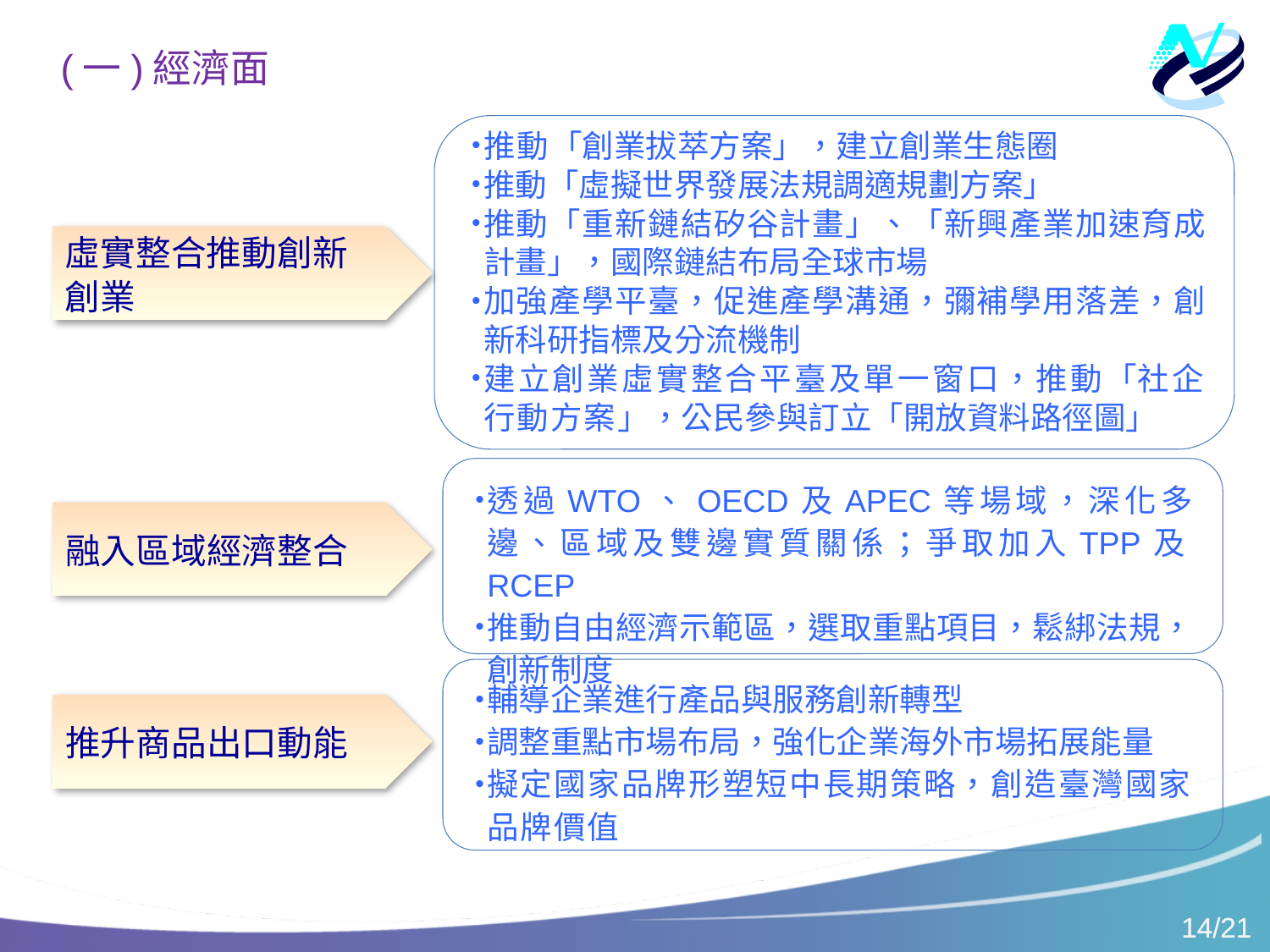

(一)經濟面

推動「創業拔萃方案」，建立創業生態圈
推動「虛擬世界發展法規調適規劃方案」
推動「重新鏈結矽谷計畫」、「新興產業加速育成計畫」，國際鏈結布局全球市場
加強產學平臺，促進產學溝通，彌補學用落差，創新科研指標及分流機制
建立創業虛實整合平臺及單一窗口，推動「社企行動方案」，公民參與訂立「開放資料路徑圖」
虛實整合推動創新
創業

透過WTO、OECD及APEC等場域，深化多邊、區域及雙邊實質關係；爭取加入TPP及RCEP
推動自由經濟示範區，選取重點項目，鬆綁法規，創新制度
融入區域經濟整合

輔導企業進行產品與服務創新轉型
調整重點市場布局，強化企業海外市場拓展能量
擬定國家品牌形塑短中長期策略，創造臺灣國家品牌價值

推升商品出口動能